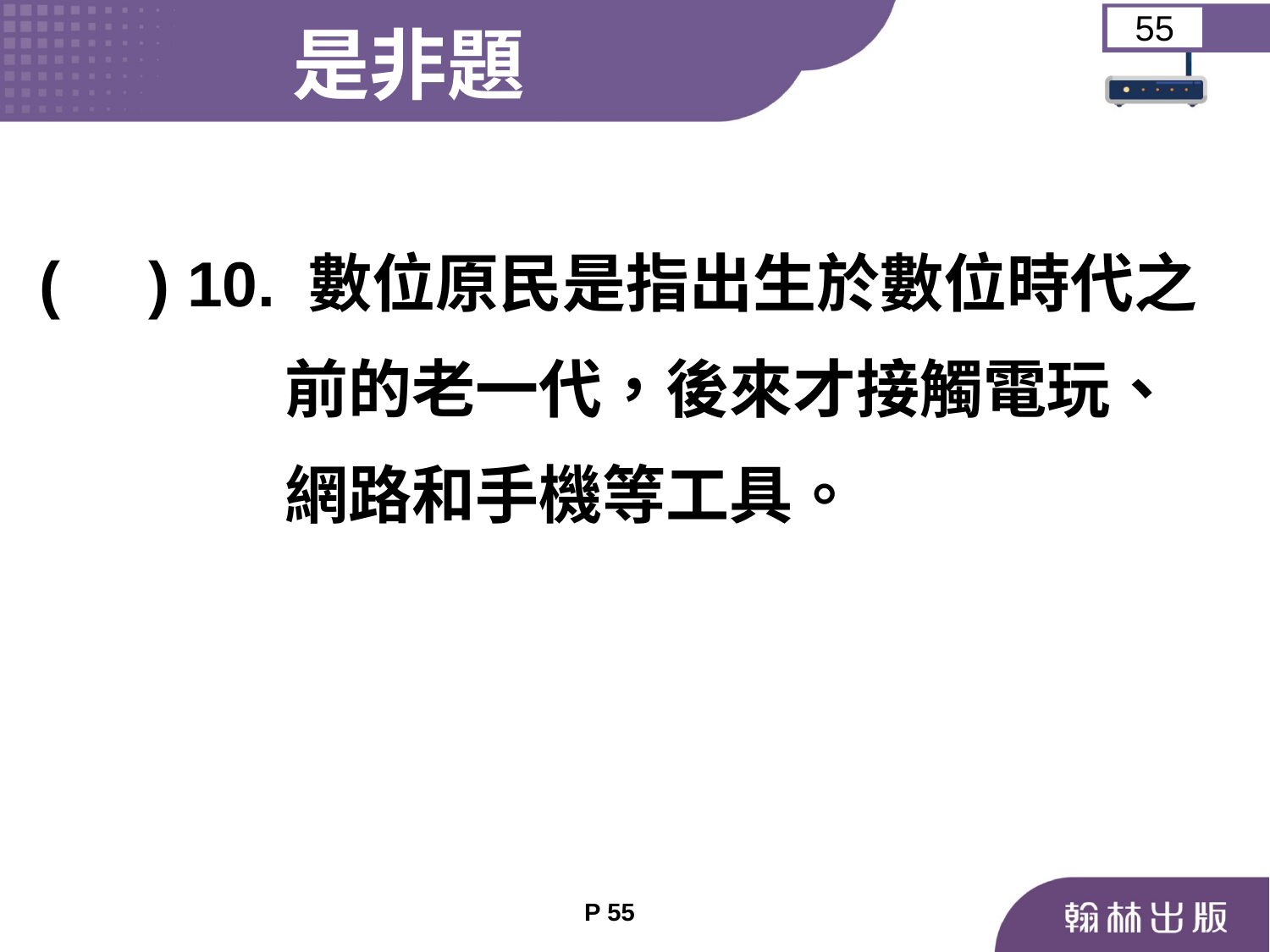

是非題

55
(     ) 10. 數位原民是指出生於數位時代之
                前的老一代，後來才接觸電玩、
                網路和手機等工具。
P 55